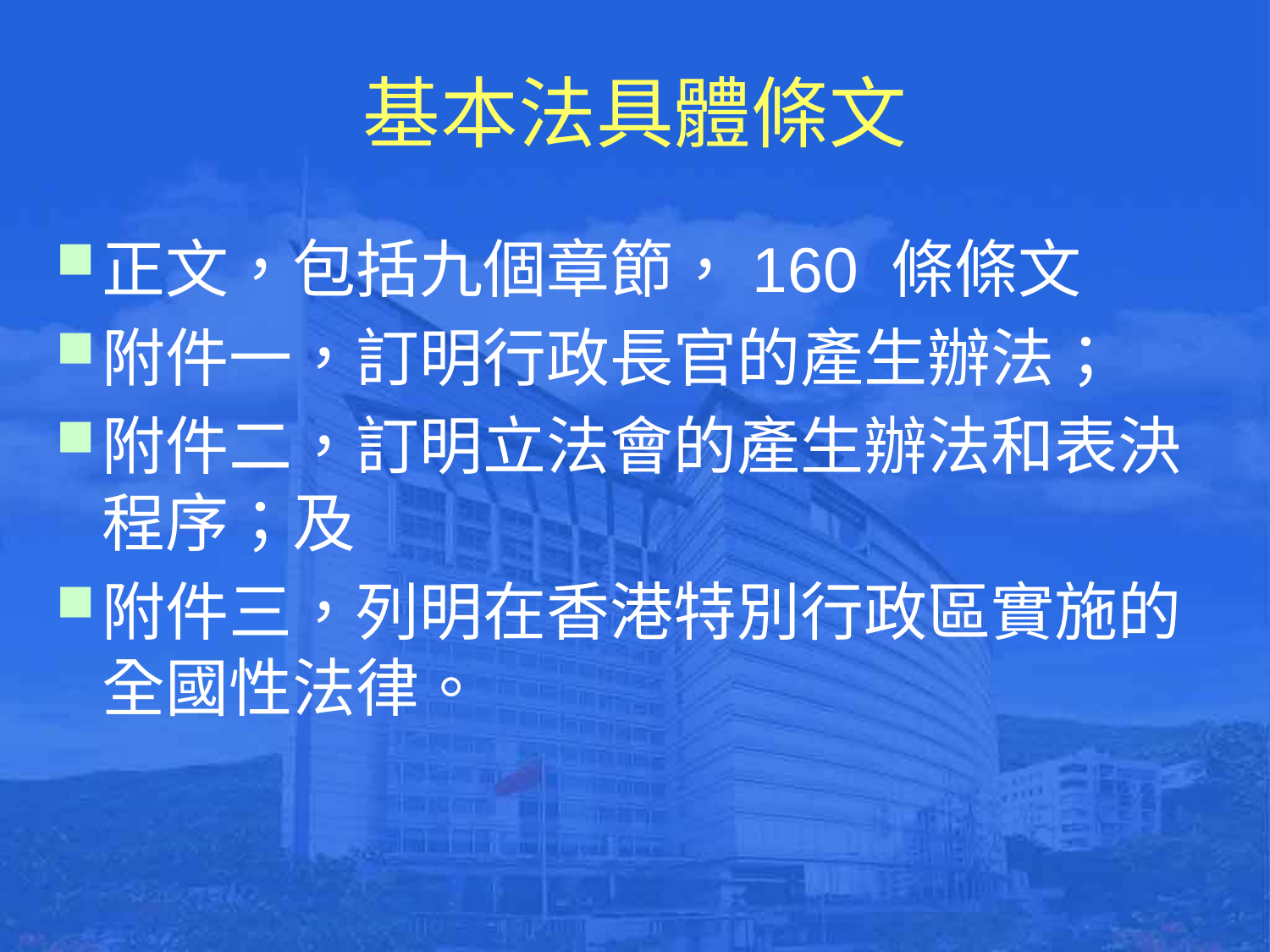

# 基本法具體條文
正文，包括九個章節，160 條條文
附件一，訂明行政長官的產生辦法；
附件二，訂明立法會的產生辦法和表決程序；及
附件三，列明在香港特別行政區實施的全國性法律。